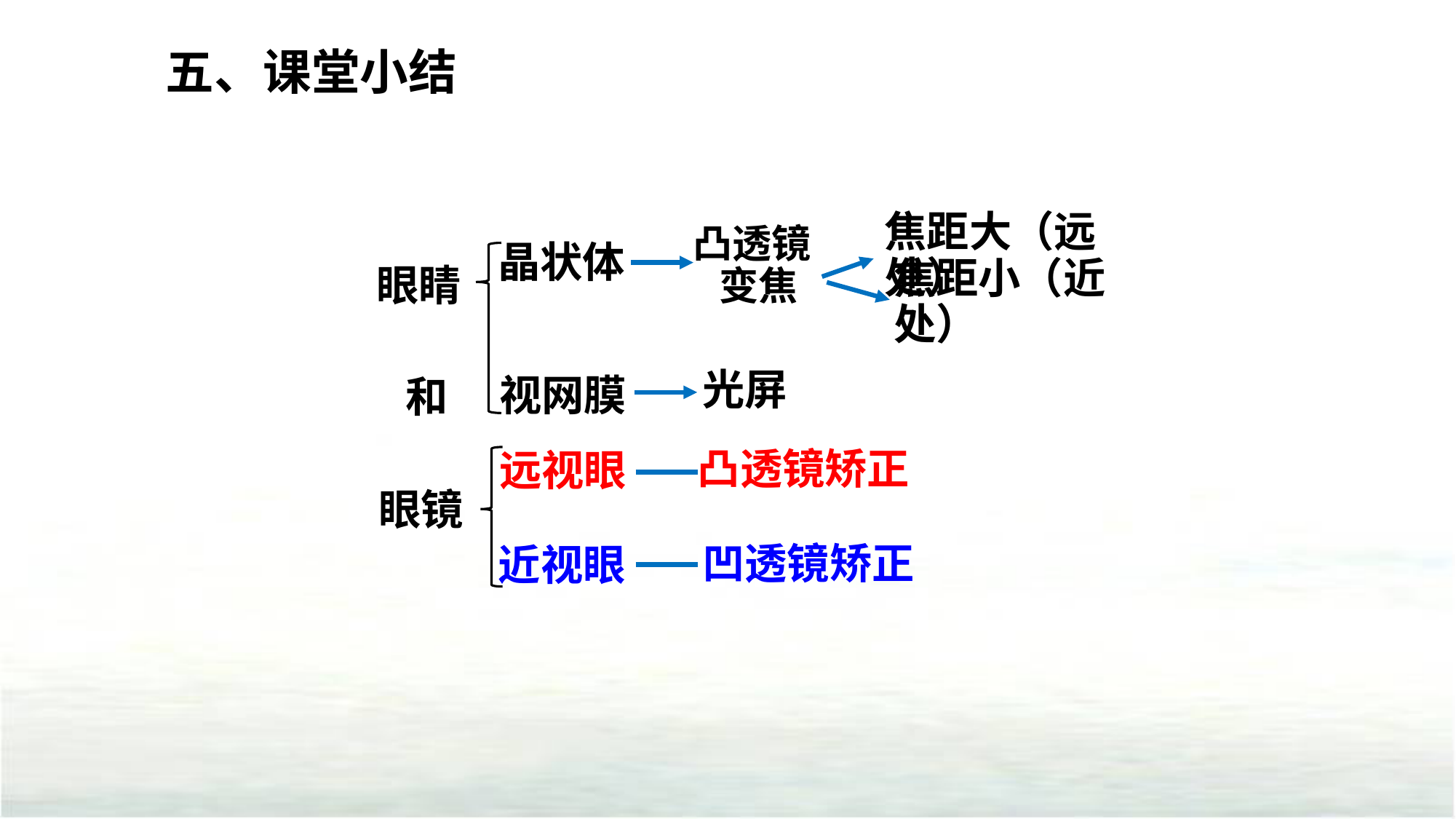

五、课堂小结

晶状体

视网膜
焦距大（远处）
凸透镜
  变焦

焦距小（近处）
眼睛

  和
光屏
凸透镜矫正
远视眼

眼镜
凹透镜矫正
近视眼